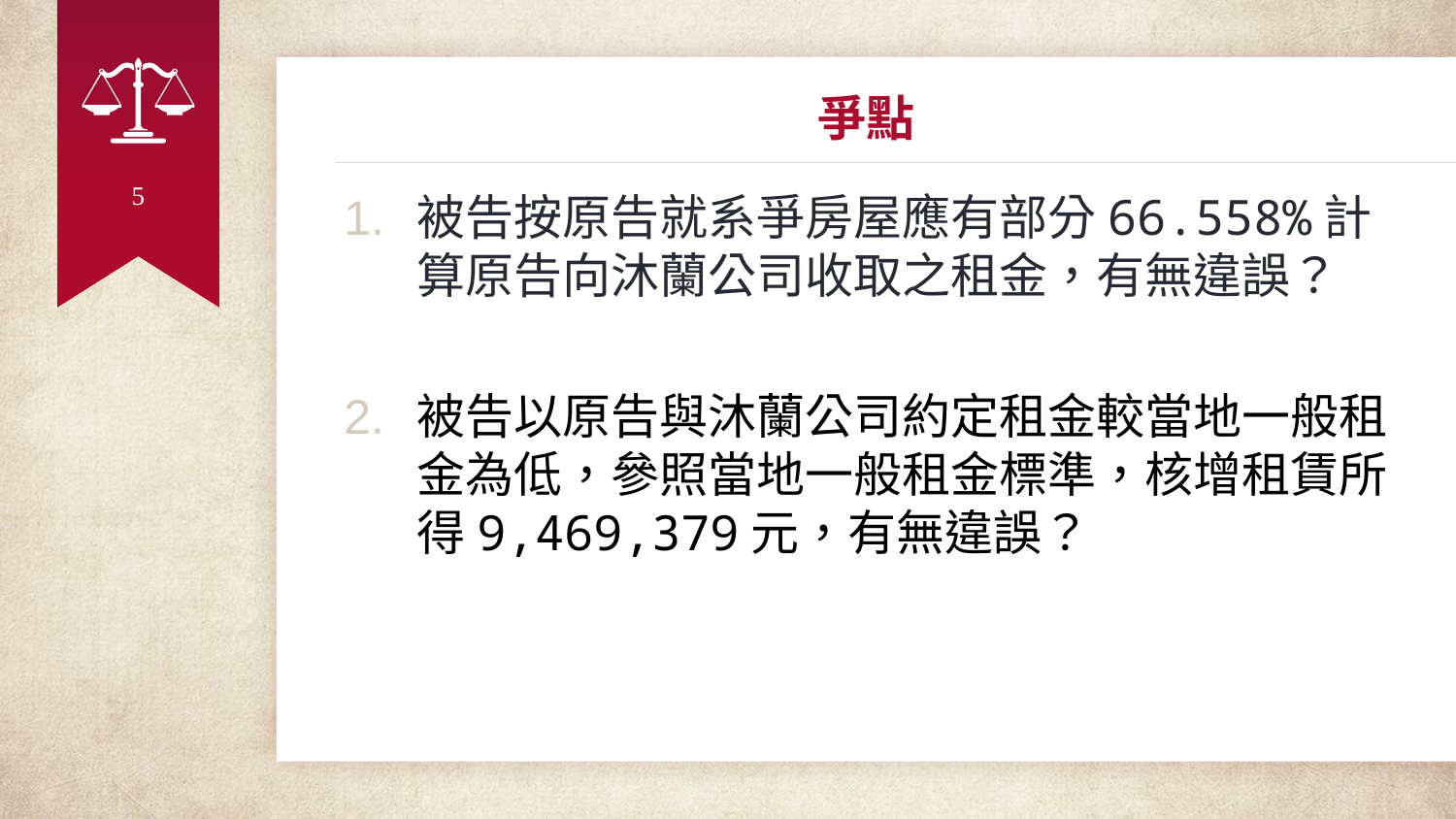

# 爭點
5
被告按原告就系爭房屋應有部分66.558%計算原告向沐蘭公司收取之租金，有無違誤？

被告以原告與沐蘭公司約定租金較當地一般租金為低，參照當地一般租金標準，核增租賃所得9,469,379元，有無違誤？